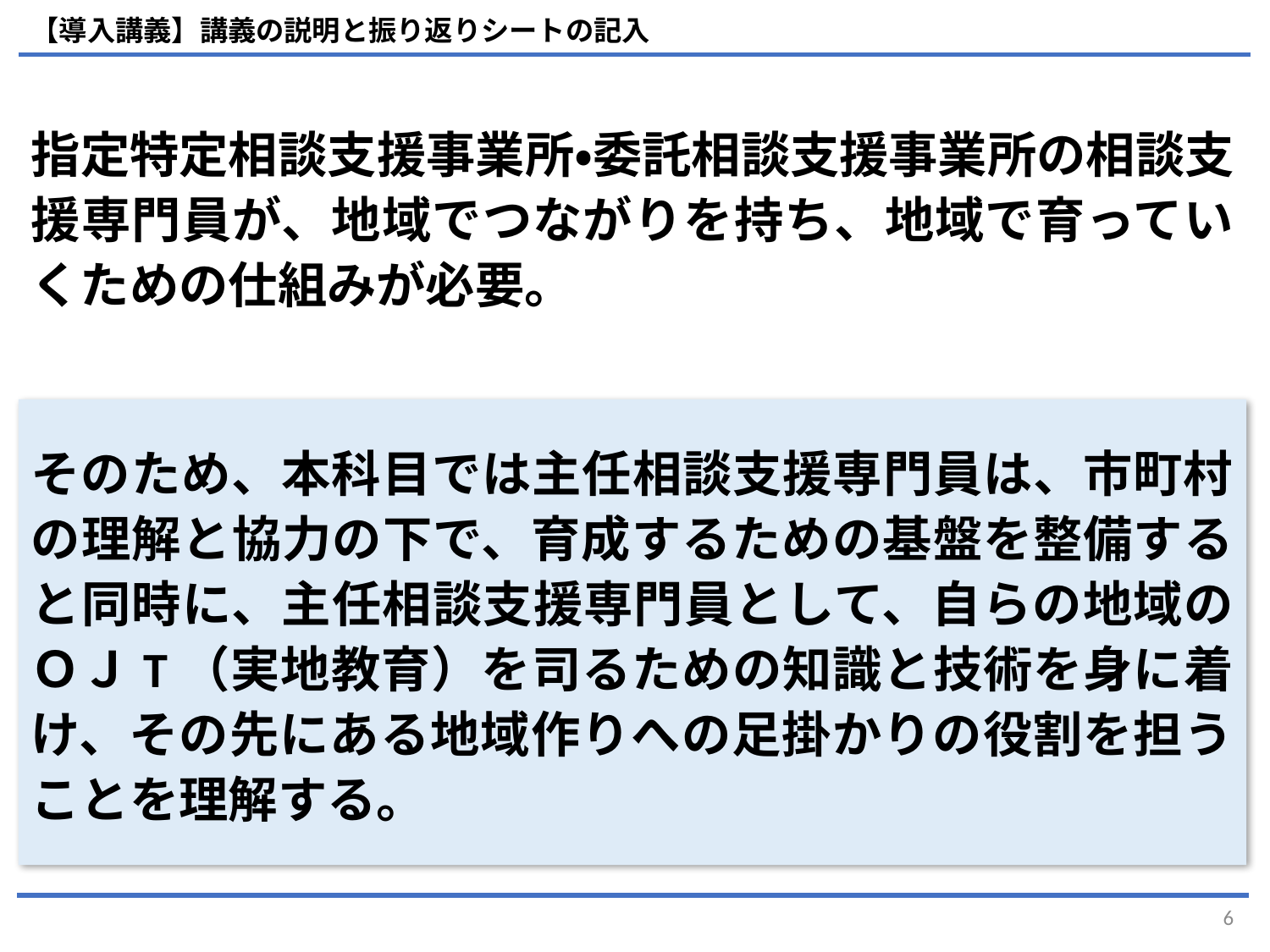

【導入講義】講義の説明と振り返りシートの記入
指定特定相談支援事業所・委託相談支援事業所の相談支援専門員が、地域でつながりを持ち、地域で育っていくための仕組みが必要。
そのため、本科目では主任相談支援専門員は、市町村の理解と協力の下で、育成するための基盤を整備すると同時に、主任相談支援専門員として、自らの地域のＯＪT（実地教育）を司るための知識と技術を身に着け、その先にある地域作りへの足掛かりの役割を担うことを理解する。
6